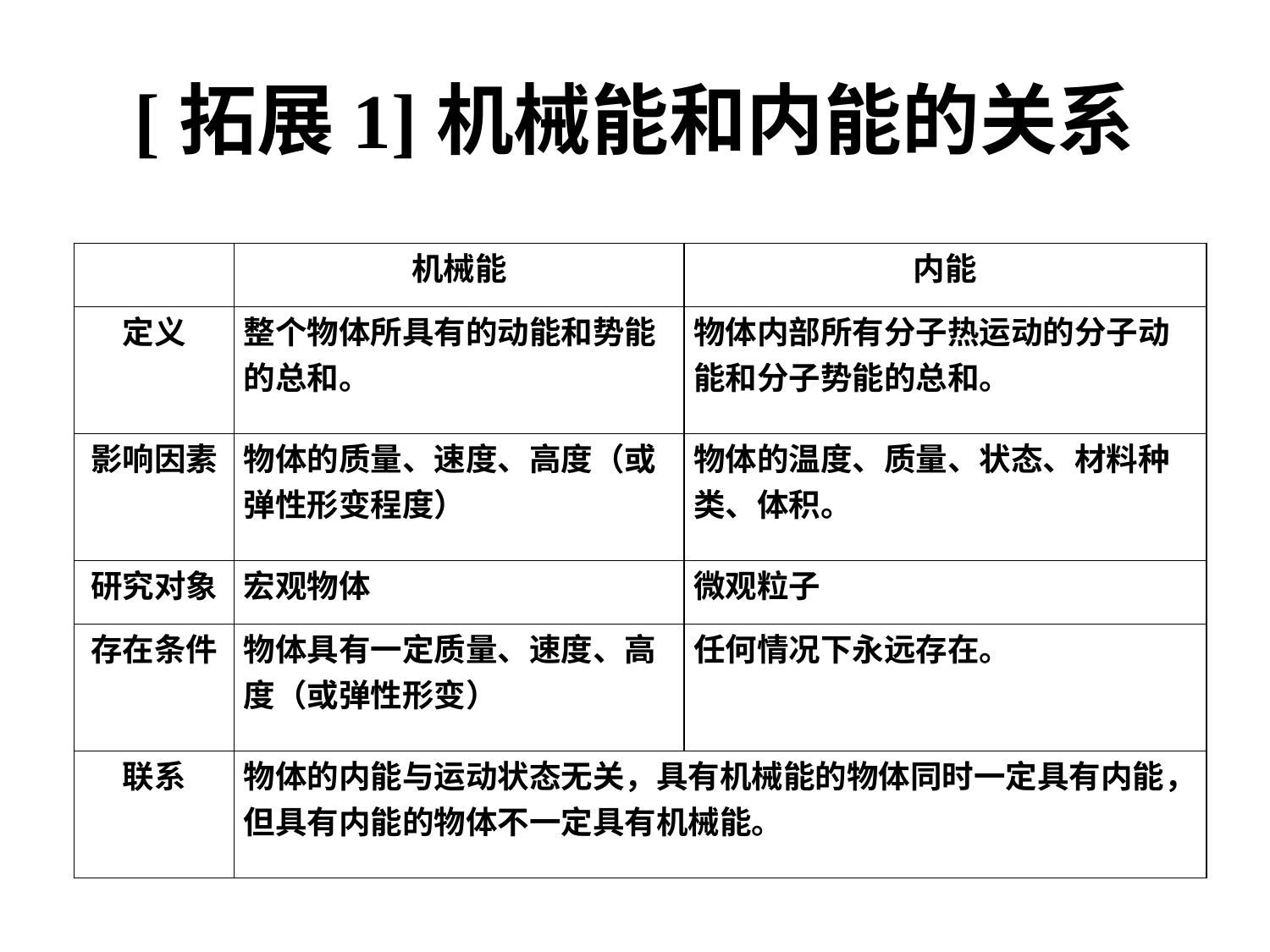

# [拓展1]机械能和内能的关系
|  | 机械能 | 内能 |
| --- | --- | --- |
| 定义 | 整个物体所具有的动能和势能的总和。 | 物体内部所有分子热运动的分子动能和分子势能的总和。 |
| 影响因素 | 物体的质量、速度、高度（或弹性形变程度） | 物体的温度、质量、状态、材料种类、体积。 |
| 研究对象 | 宏观物体 | 微观粒子 |
| 存在条件 | 物体具有一定质量、速度、高度（或弹性形变） | 任何情况下永远存在。 |
| 联系 | 物体的内能与运动状态无关，具有机械能的物体同时一定具有内能，但具有内能的物体不一定具有机械能。 |  |